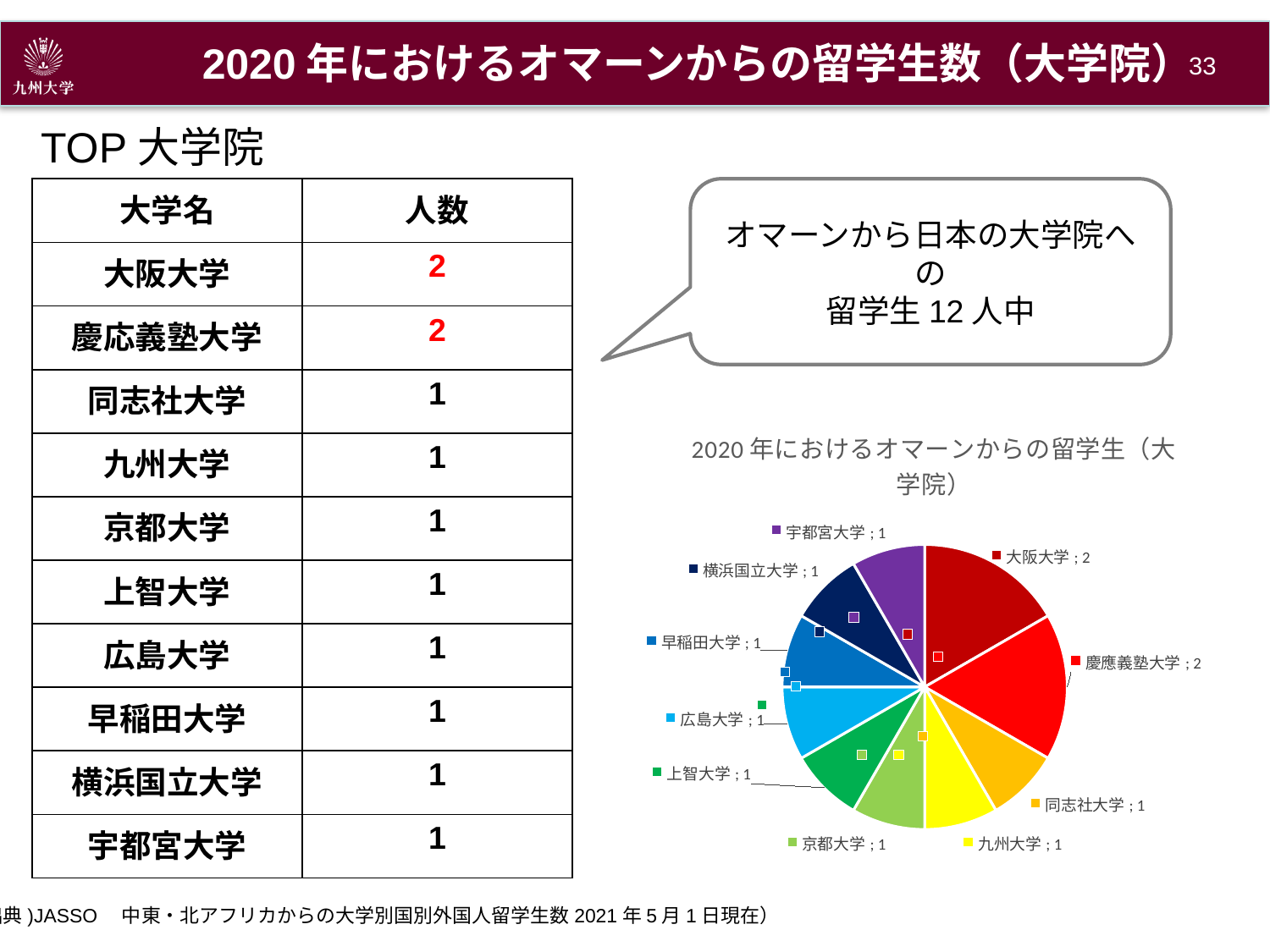

2020年におけるオマーンからの留学生数（大学院）
33
TOP大学院
| 大学名 | 人数 |
| --- | --- |
| 大阪大学 | 2 |
| 慶応義塾大学 | 2 |
| 同志社大学 | 1 |
| 九州大学 | 1 |
| 京都大学 | 1 |
| 上智大学 | 1 |
| 広島大学 | 1 |
| 早稲田大学 | 1 |
| 横浜国立大学 | 1 |
| 宇都宮大学 | 1 |
オマーンから日本の大学院への
留学生12人中

### Chart:

| Category |  |
|---|---|
| 大阪大学 | 2.0 |
| 慶應義塾大学 | 2.0 |
| 同志社大学 | 1.0 |
| 九州大学 | 1.0 |
| 京都大学 | 1.0 |
| 上智大学 | 1.0 |
| 広島大学 | 1.0 |
| 早稲田大学 | 1.0 |
| 横浜国立大学 | 1.0 |
| 宇都宮大学 | 1.0 |
(出典)JASSO　中東・北アフリカからの大学別国別外国人留学生数2021年5月1日現在）